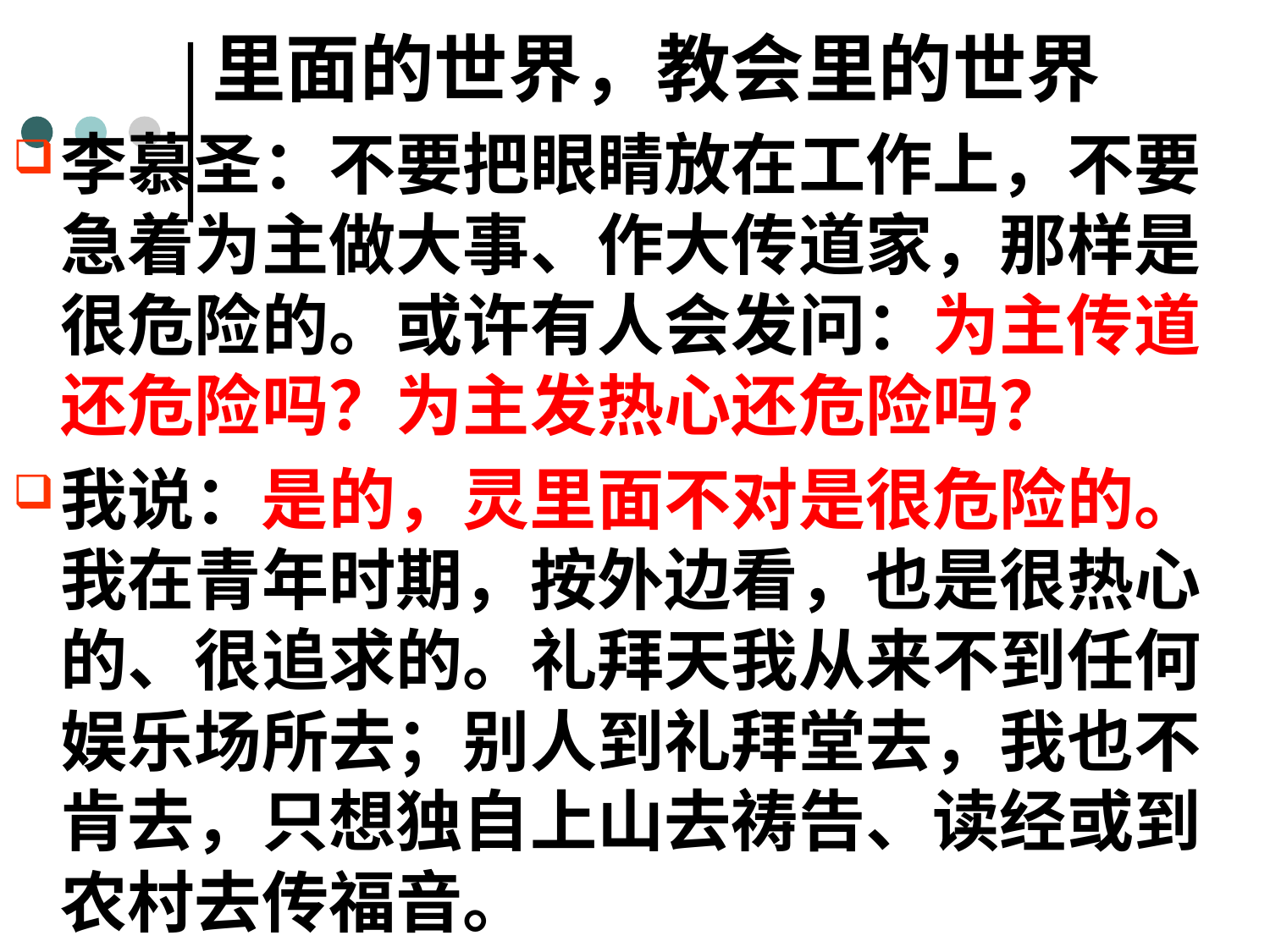

# 里面的世界，教会里的世界
李慕圣：不要把眼睛放在工作上，不要急着为主做大事、作大传道家，那样是很危险的。或许有人会发问：为主传道还危险吗？为主发热心还危险吗？
我说：是的，灵里面不对是很危险的。我在青年时期，按外边看，也是很热心的、很追求的。礼拜天我从来不到任何娱乐场所去；别人到礼拜堂去，我也不肯去，只想独自上山去祷告、读经或到农村去传福音。